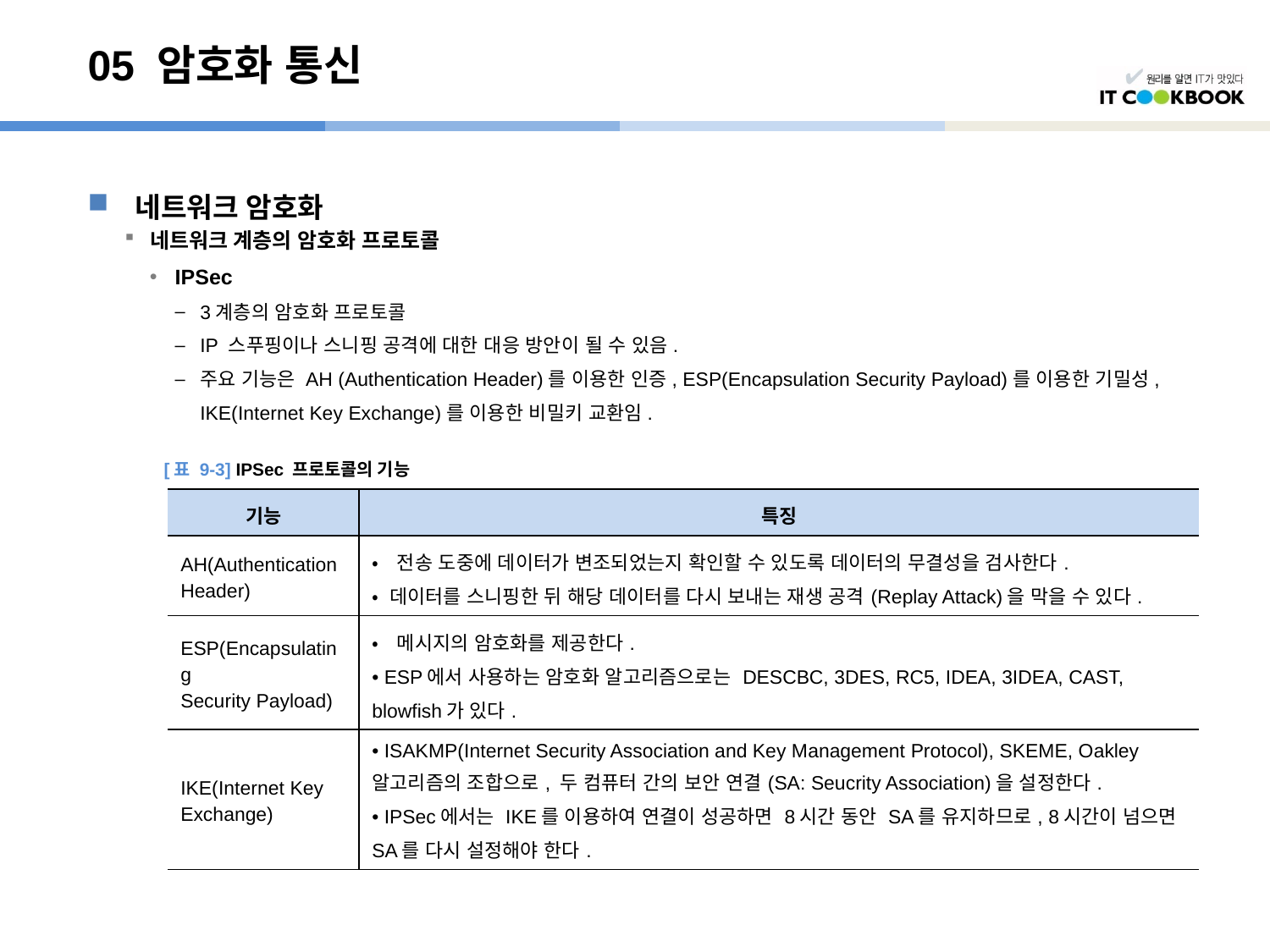

# 05 암호화 통신
네트워크 암호화
네트워크 계층의 암호화 프로토콜
IPSec
3계층의 암호화 프로토콜
IP 스푸핑이나 스니핑 공격에 대한 대응 방안이 될 수 있음.
주요 기능은 AH (Authentication Header)를 이용한 인증, ESP(Encapsulation Security Payload)를 이용한 기밀성,
	IKE(Internet Key Exchange)를 이용한 비밀키 교환임.

[표 9-3] IPSec 프로토콜의 기능
| 기능 | 특징 |
| --- | --- |
| AH(Authentication Header) | •전송 도중에 데이터가 변조되었는지 확인할 수 있도록 데이터의 무결성을 검사한다. • 데이터를 스니핑한 뒤 해당 데이터를 다시 보내는 재생 공격(Replay Attack)을 막을 수 있다. |
| ESP(Encapsulating Security Payload) | •메시지의 암호화를 제공한다. • ESP에서 사용하는 암호화 알고리즘으로는 DESCBC, 3DES, RC5, IDEA, 3IDEA, CAST, blowfish가 있다. |
| IKE(Internet Key Exchange) | • ISAKMP(Internet Security Association and Key Management Protocol), SKEME, Oakley 알고리즘의 조합으로, 두 컴퓨터 간의 보안 연결(SA: Seucrity Association)을 설정한다. • IPSec에서는 IKE를 이용하여 연결이 성공하면 8시간 동안 SA를 유지하므로, 8시간이 넘으면 SA를 다시 설정해야 한다. |